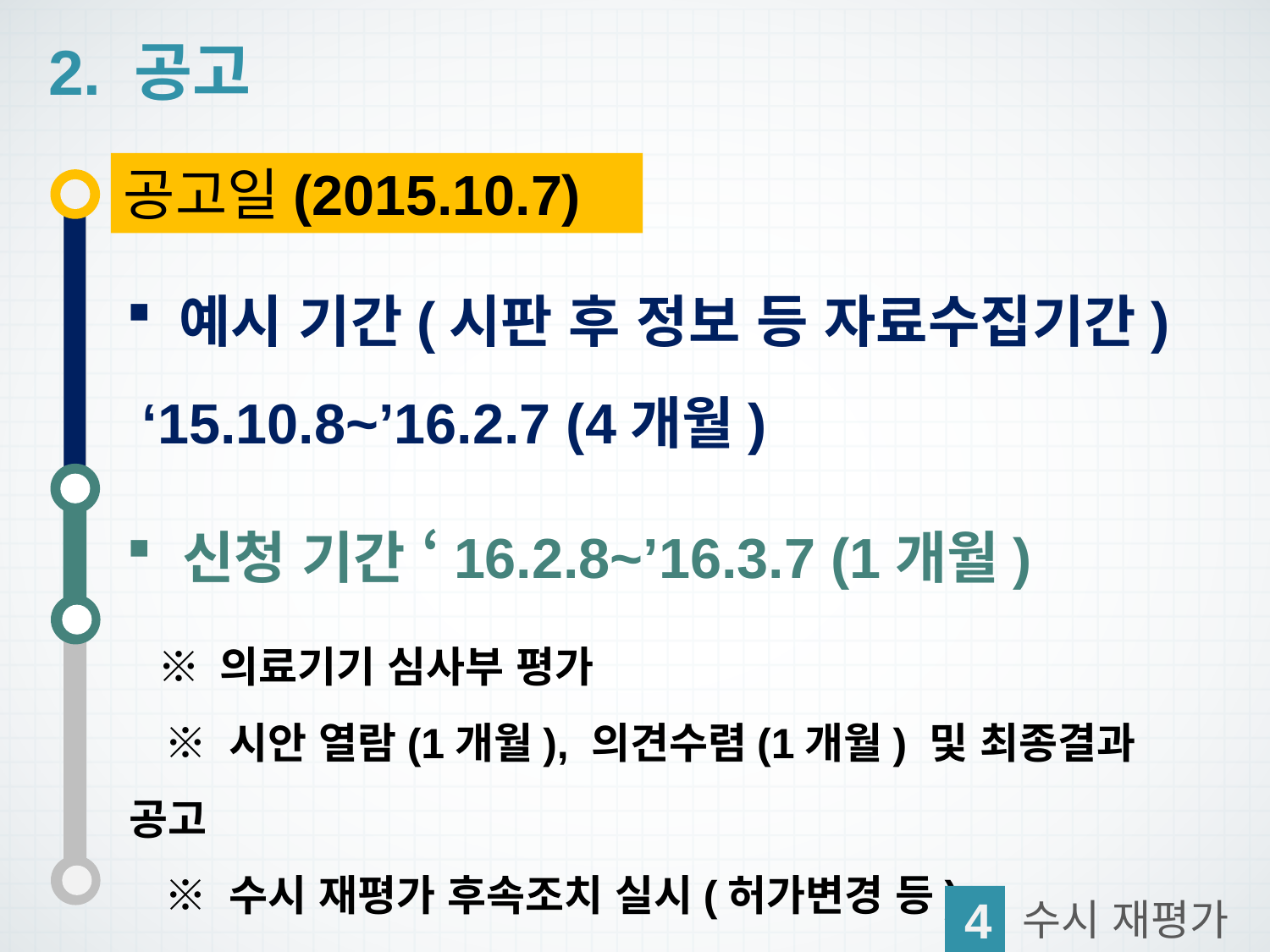

2. 공고
공고일(2015.10.7)

 예시 기간(시판 후 정보 등 자료수집기간)
 ‘15.10.8~’16.2.7 (4개월)

 신청 기간 ‘16.2.8~’16.3.7 (1개월)

   ※ 의료기기 심사부 평가
   ※ 시안 열람(1개월), 의견수렴(1개월) 및 최종결과 공고
   ※ 수시 재평가 후속조치 실시(허가변경 등)

4
수시 재평가